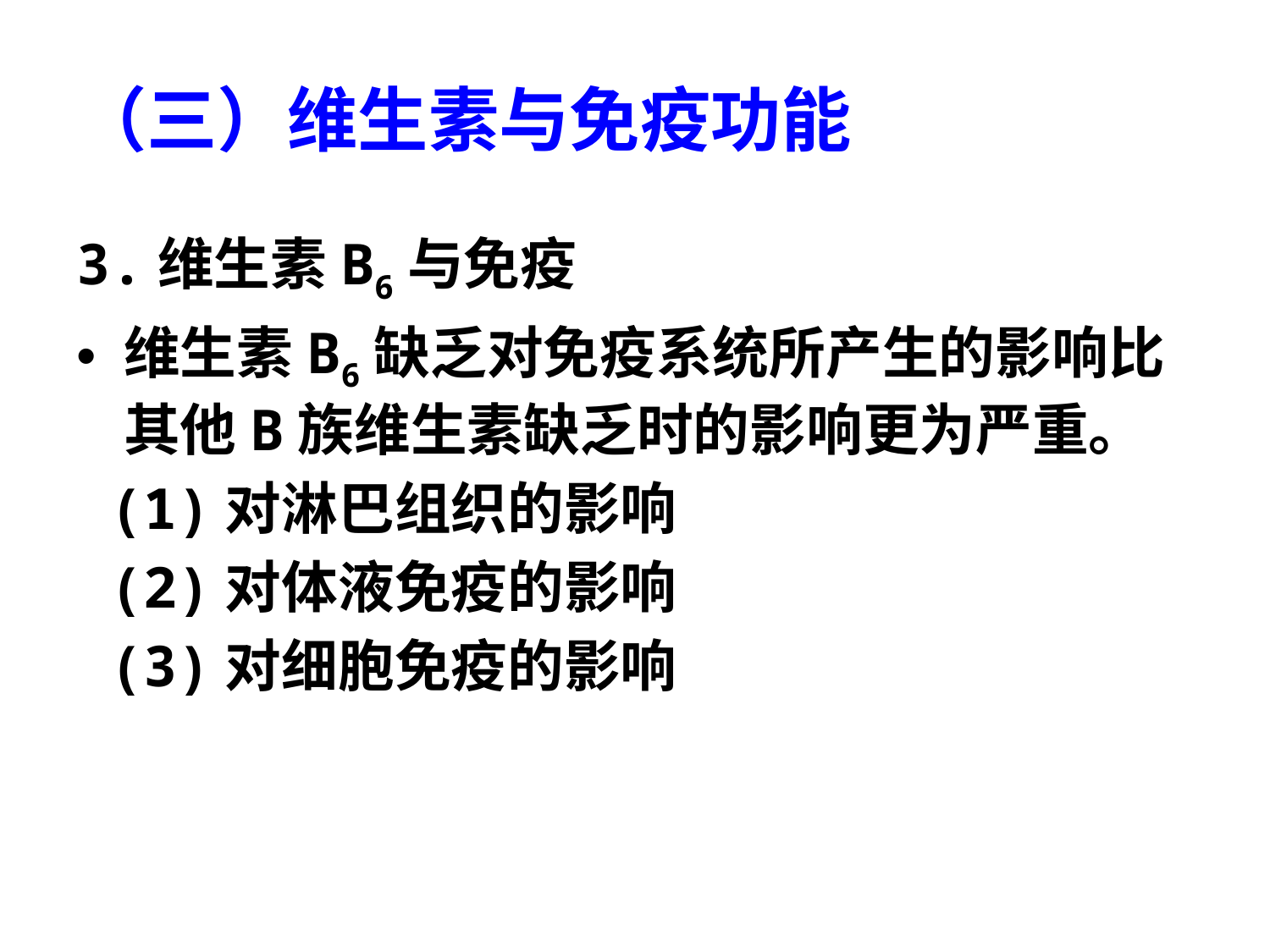

# （三）维生素与免疫功能
3.维生素B6与免疫
维生素B6缺乏对免疫系统所产生的影响比其他B族维生素缺乏时的影响更为严重。
 (1)对淋巴组织的影响
 (2)对体液免疫的影响
 (3)对细胞免疫的影响